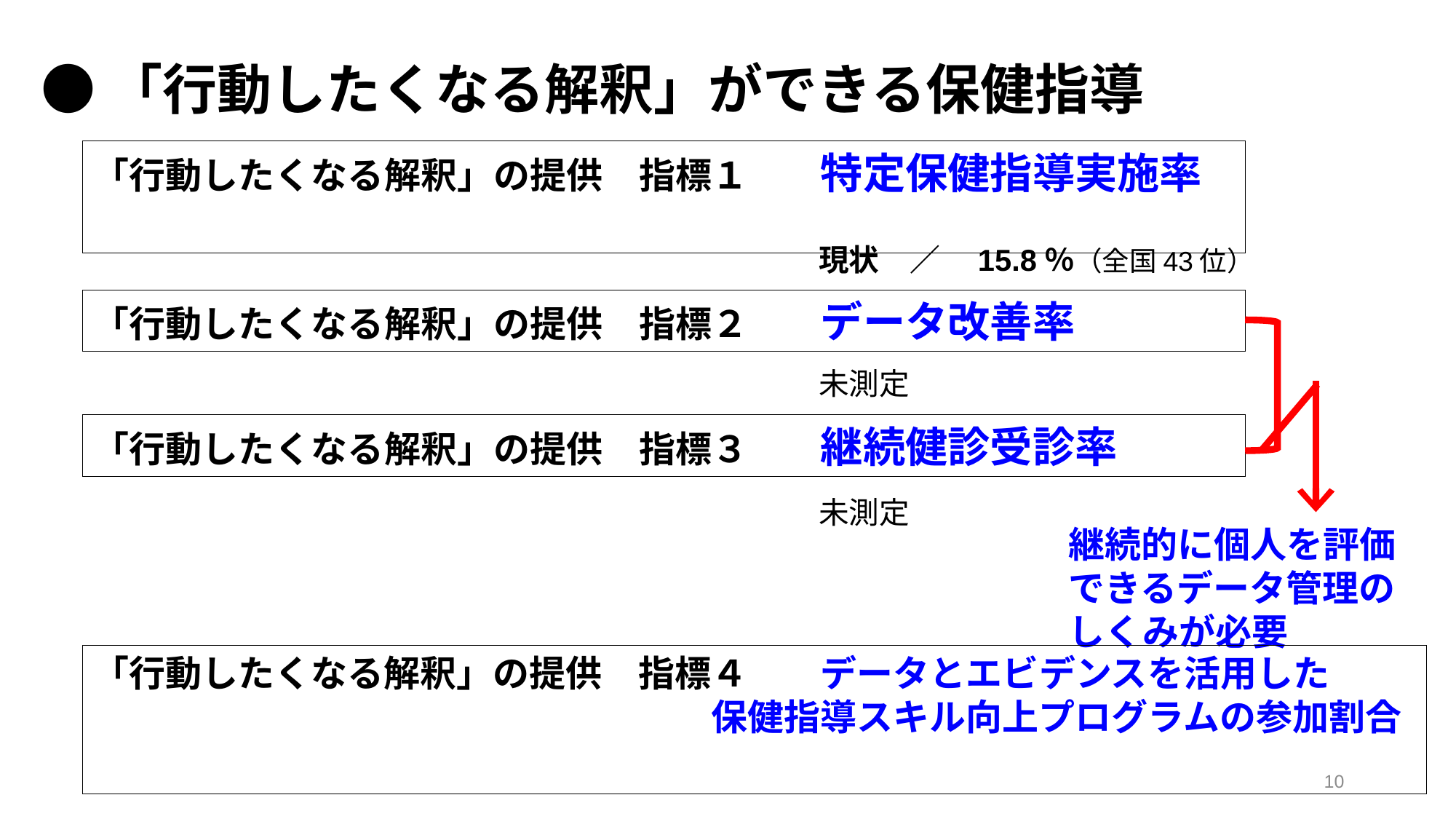

●「行動したくなる解釈」ができる保健指導
「行動したくなる解釈」の提供　指標１　　特定保健指導実施率
現状　／　15.8％（全国43位）
「行動したくなる解釈」の提供　指標２　　データ改善率

未測定
「行動したくなる解釈」の提供　指標３　　継続健診受診率
未測定
継続的に個人を評価できるデータ管理のしくみが必要
「行動したくなる解釈」の提供　指標４　　データとエビデンスを活用した
　　　　　　　　　　　　　　　　　保健指導スキル向上プログラムの参加割合
10